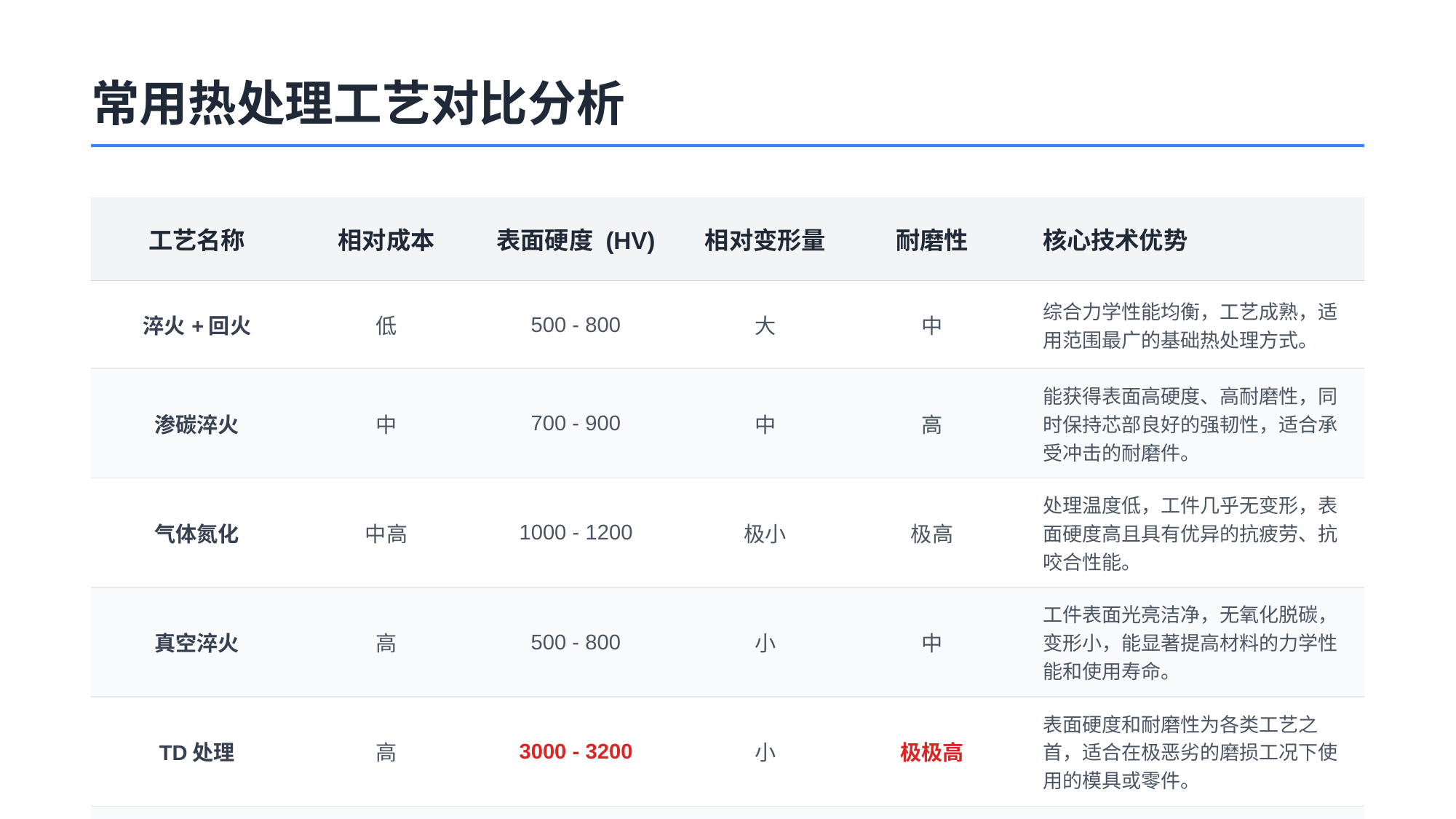

常用热处理工艺对比分析

| 工艺名称 | 相对成本 | 表面硬度 (HV) | 相对变形量 | 耐磨性 | 核心技术优势 |
| --- | --- | --- | --- | --- | --- |
| 淬火+回火 | 低 | 500 - 800 | 大 | 中 | 综合力学性能均衡，工艺成熟，适用范围最广的基础热处理方式。 |
| 渗碳淬火 | 中 | 700 - 900 | 中 | 高 | 能获得表面高硬度、高耐磨性，同时保持芯部良好的强韧性，适合承受冲击的耐磨件。 |
| 气体氮化 | 中高 | 1000 - 1200 | 极小 | 极高 | 处理温度低，工件几乎无变形，表面硬度高且具有优异的抗疲劳、抗咬合性能。 |
| 真空淬火 | 高 | 500 - 800 | 小 | 中 | 工件表面光亮洁净，无氧化脱碳，变形小，能显著提高材料的力学性能和使用寿命。 |
| TD处理 | 高 | 3000 - 3200 | 小 | 极极高 | 表面硬度和耐磨性为各类工艺之首，适合在极恶劣的磨损工况下使用的模具或零件。 |
| QPQ处理 | 中高 | 800 - 1200 | 极小 | 高 | 同时具备高耐磨性、高耐蚀性和抗疲劳性能，且变形极小，是综合性能优异的表面改性技术。 |